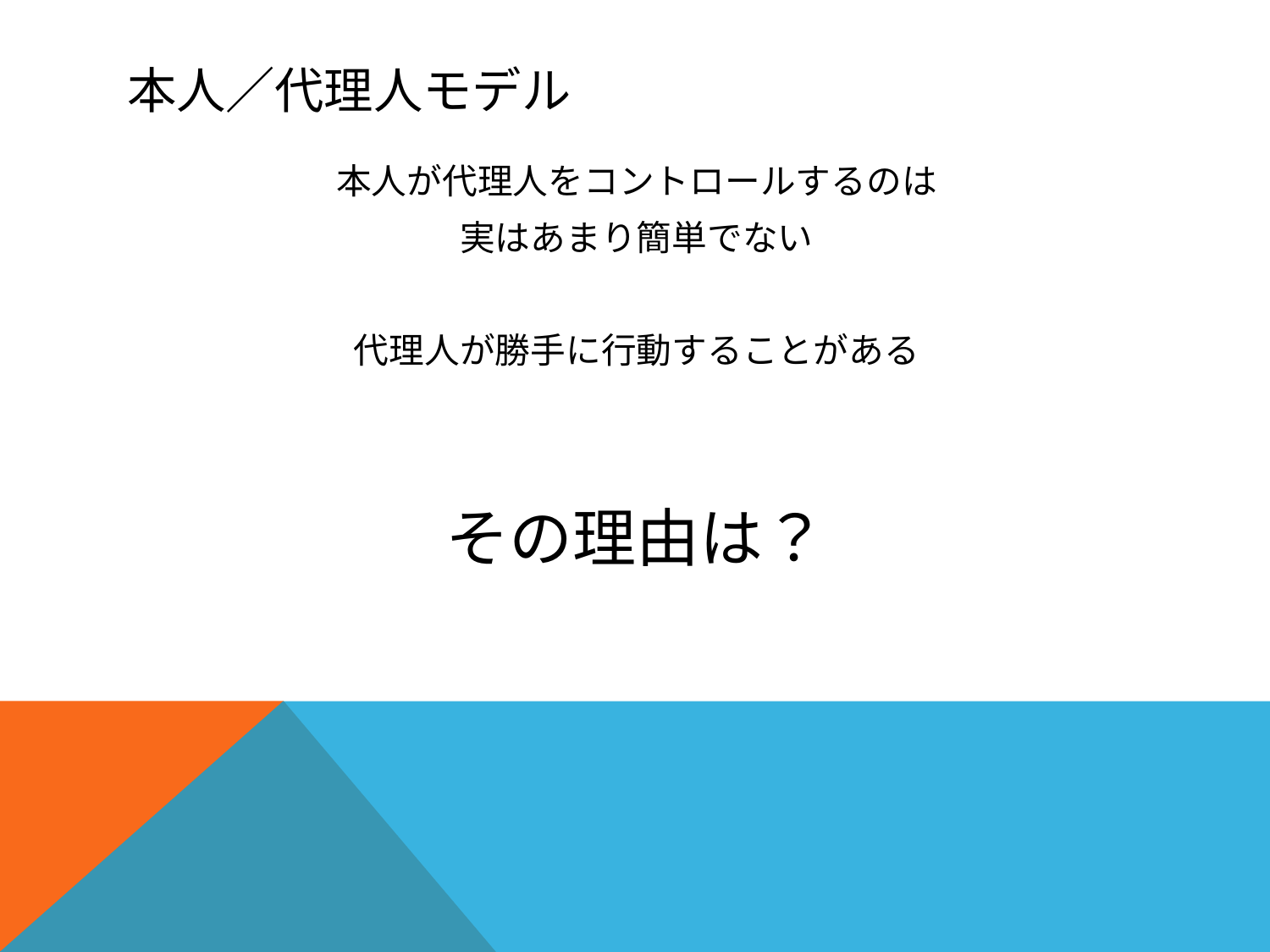

# 本人／代理人モデル
本人が代理人をコントロールするのは
実はあまり簡単でない

代理人が勝手に行動することがある

その理由は？